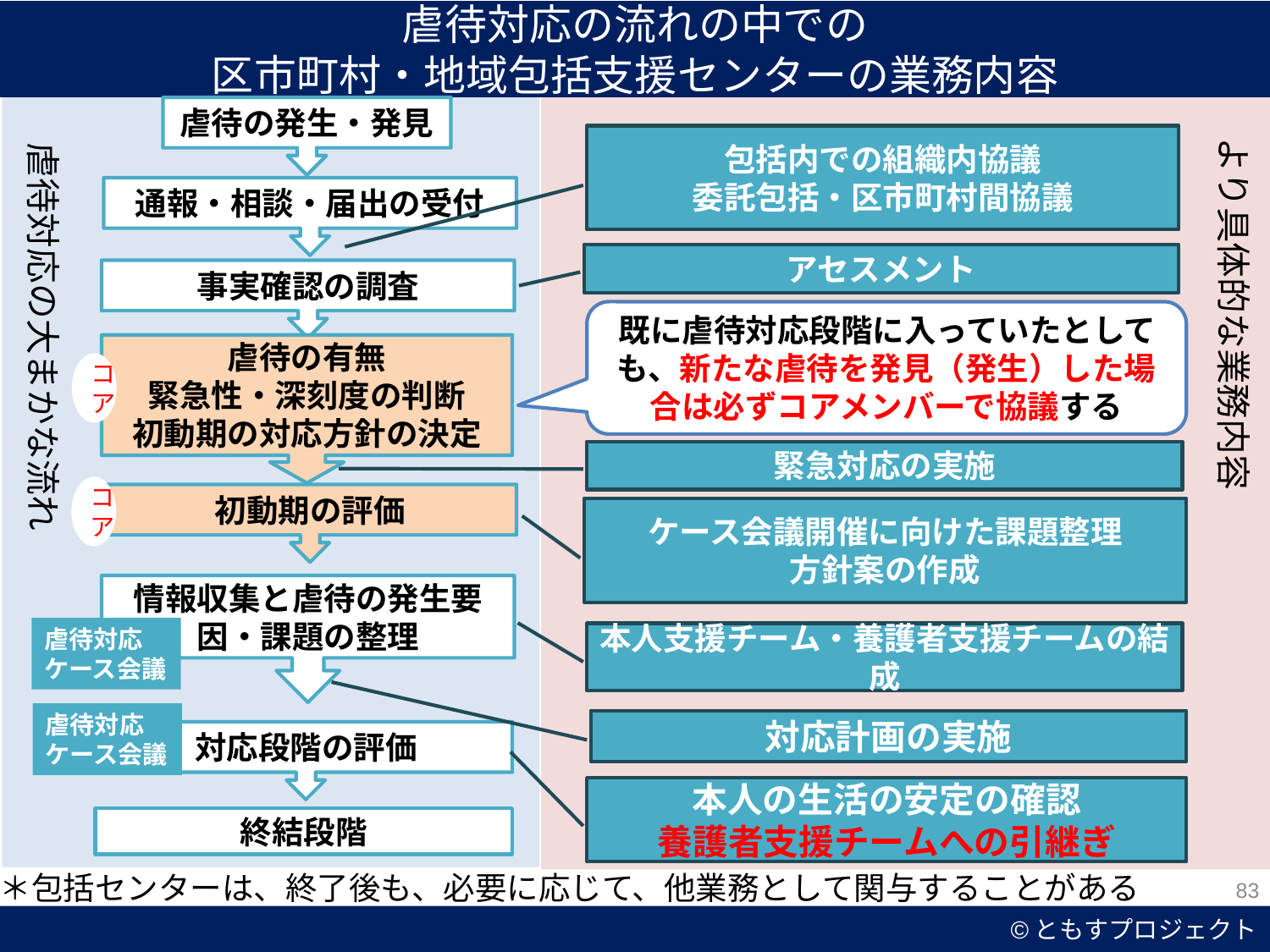

虐待対応の流れの中での
区市町村・地域包括支援センターの業務内容
1‘ｃｘ

虐待の発生・発見
より具体的な業務内容
包括内での組織内協議
委託包括・区市町村間協議
虐待対応の大まかな流れ
通報・相談・届出の受付
アセスメント
事実確認の調査
既に虐待対応段階に入っていたとしても、新たな虐待を発見（発生）した場合は必ずコアメンバーで協議する
虐待の有無
緊急性・深刻度の判断
初動期の対応方針の決定
コア
緊急対応の実施
コア
初動期の評価
ケース会議開催に向けた課題整理
方針案の作成
情報収集と虐待の発生要因・課題の整理
虐待対応ケース会議
本人支援チーム・養護者支援チームの結成
虐待対応ケース会議
対応計画の実施
対応段階の評価
本人の生活の安定の確認
養護者支援チームへの引継ぎ
終結段階
＊包括センターは、終了後も、必要に応じて、他業務として関与することがある
83
©ともすプロジェクト